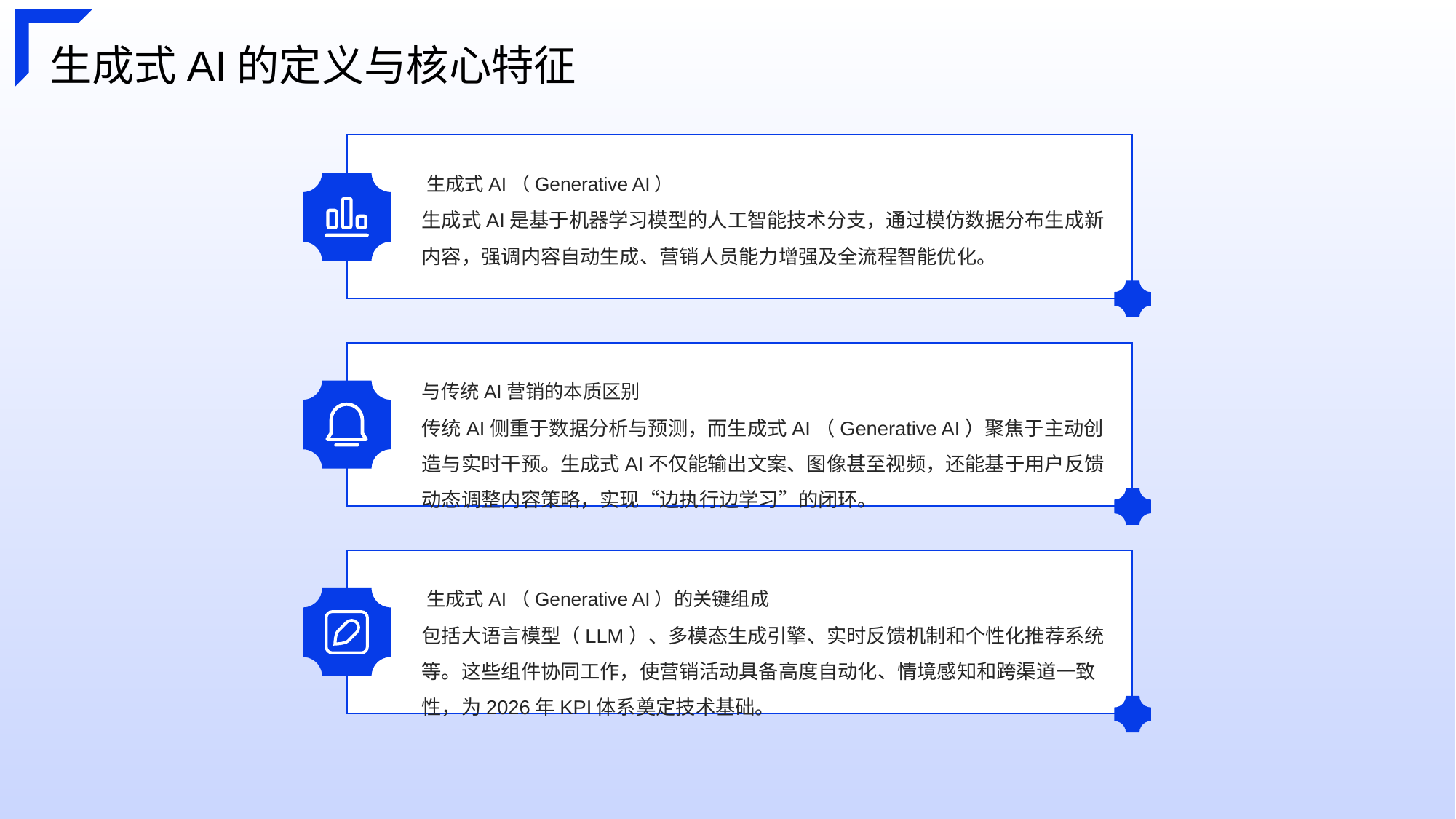

生成式AI的定义与核心特征

‌生成式AI‌（Generative AI）

生成式AI是基于机器学习模型的人工智能技术分支，通过模仿数据分布生成新内容，强调内容自动生成、营销人员能力增强及全流程智能优化。

与传统AI营销的本质区别

传统AI侧重于数据分析与预测，而‌生成式AI‌（Generative AI）聚焦于主动创造与实时干预。生成式AI不仅能输出文案、图像甚至视频，还能基于用户反馈动态调整内容策略，实现“边执行边学习”的闭环。

‌生成式AI‌（Generative AI）的关键组成

包括大语言模型（LLM）、多模态生成引擎、实时反馈机制和个性化推荐系统等。这些组件协同工作，使营销活动具备高度自动化、情境感知和跨渠道一致性，为2026年KPI体系奠定技术基础。